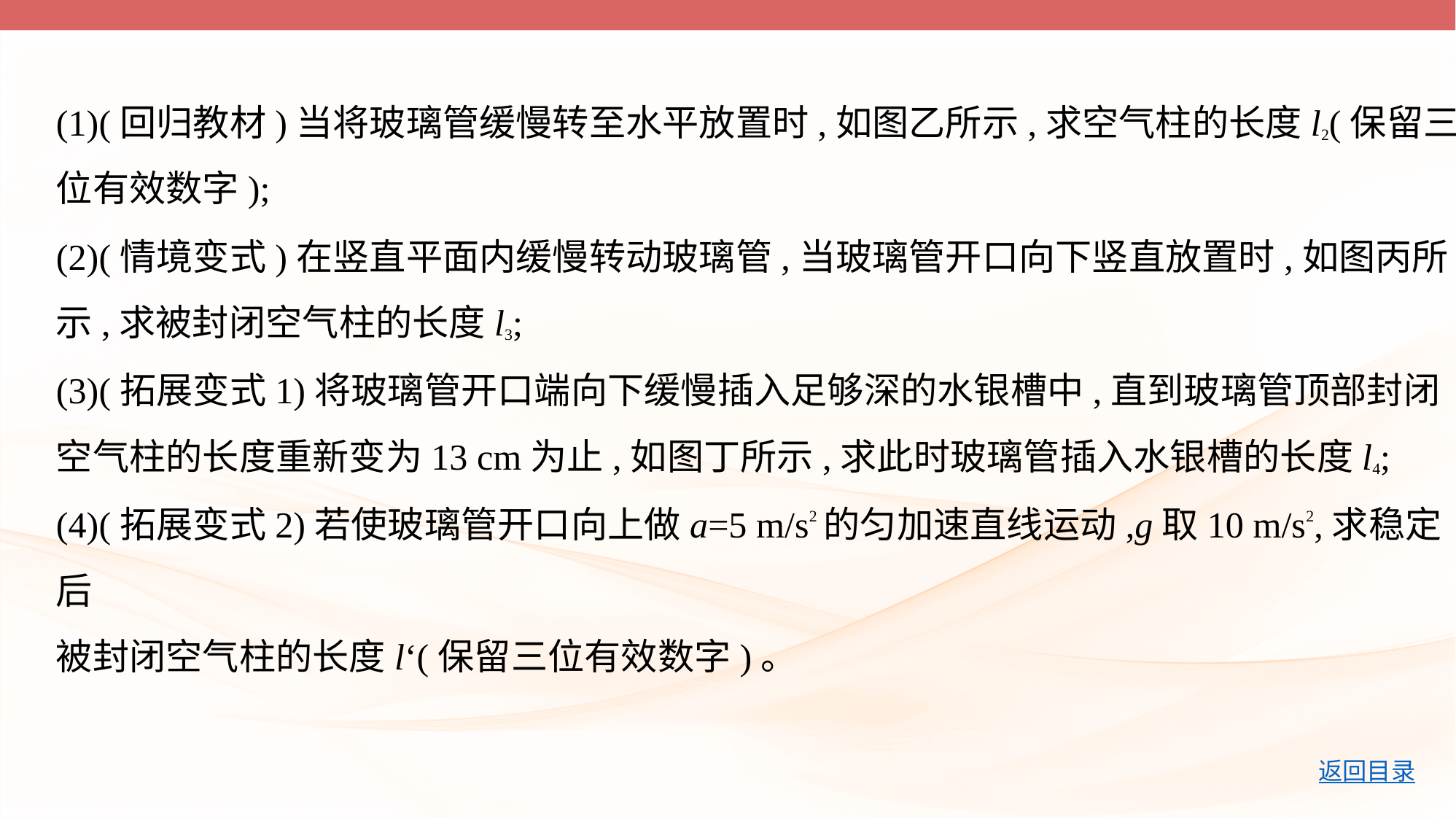

(1)(回归教材)当将玻璃管缓慢转至水平放置时,如图乙所示,求空气柱的长度l2(保留三
位有效数字);
(2)(情境变式)在竖直平面内缓慢转动玻璃管,当玻璃管开口向下竖直放置时,如图丙所
示,求被封闭空气柱的长度l3;
(3)(拓展变式1)将玻璃管开口端向下缓慢插入足够深的水银槽中,直到玻璃管顶部封闭
空气柱的长度重新变为13 cm为止,如图丁所示,求此时玻璃管插入水银槽的长度l4;
(4)(拓展变式2)若使玻璃管开口向上做a=5 m/s2的匀加速直线运动,g取10 m/s2,求稳定后
被封闭空气柱的长度l‘(保留三位有效数字)。